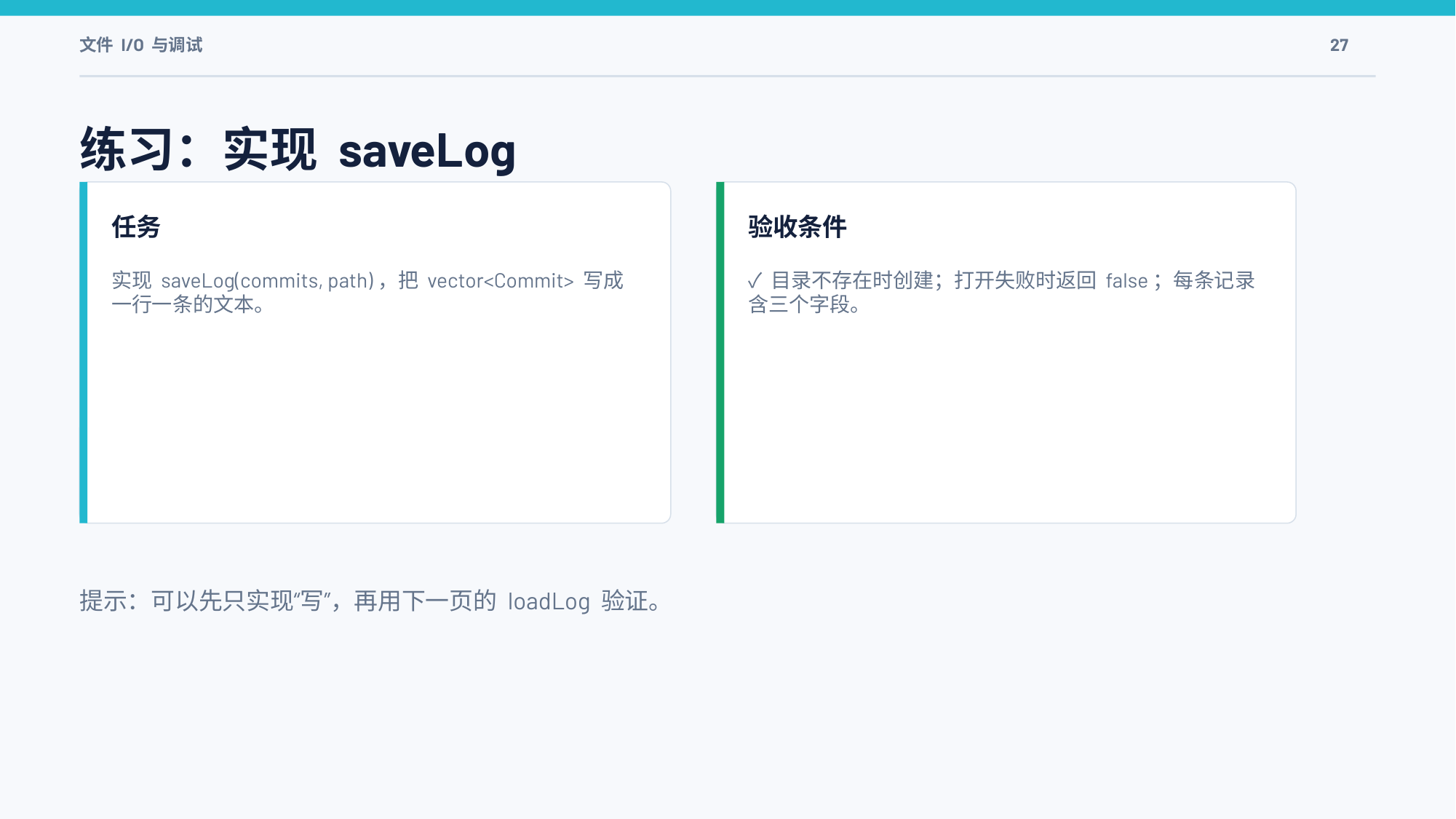

文件 I/O 与调试
27

练习：实现 saveLog

任务
验收条件
实现 saveLog(commits, path)，把 vector<Commit> 写成一行一条的文本。
✓ 目录不存在时创建；打开失败时返回 false；每条记录含三个字段。
提示：可以先只实现“写”，再用下一页的 loadLog 验证。